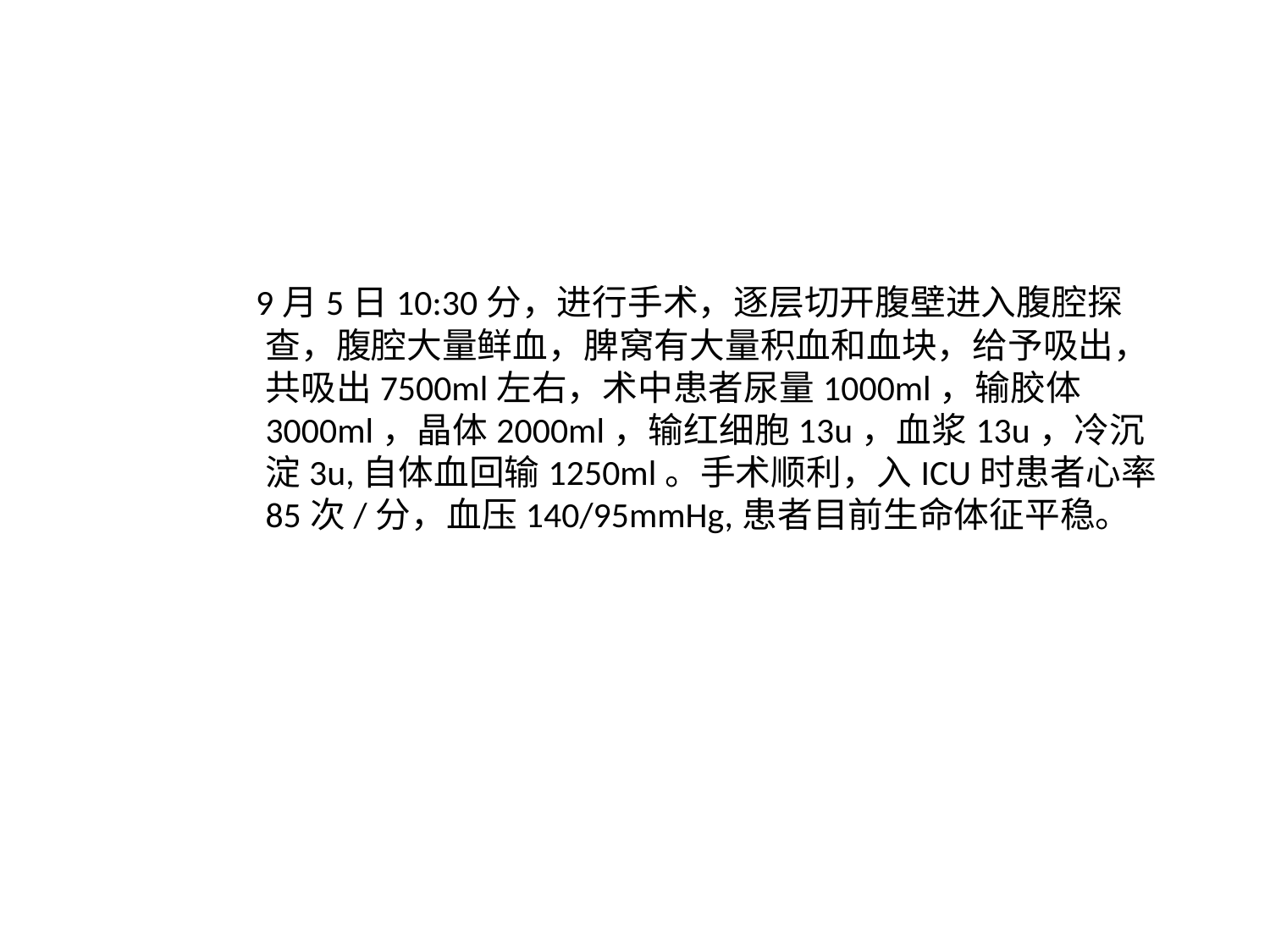

#
    9月5日10:30分，进行手术，逐层切开腹壁进入腹腔探查，腹腔大量鲜血，脾窝有大量积血和血块，给予吸出，共吸出7500ml左右，术中患者尿量1000ml，输胶体3000ml，晶体2000ml，输红细胞13u，血浆13u，冷沉淀3u,自体血回输1250ml。手术顺利，入ICU时患者心率85次/分，血压140/95mmHg,患者目前生命体征平稳。